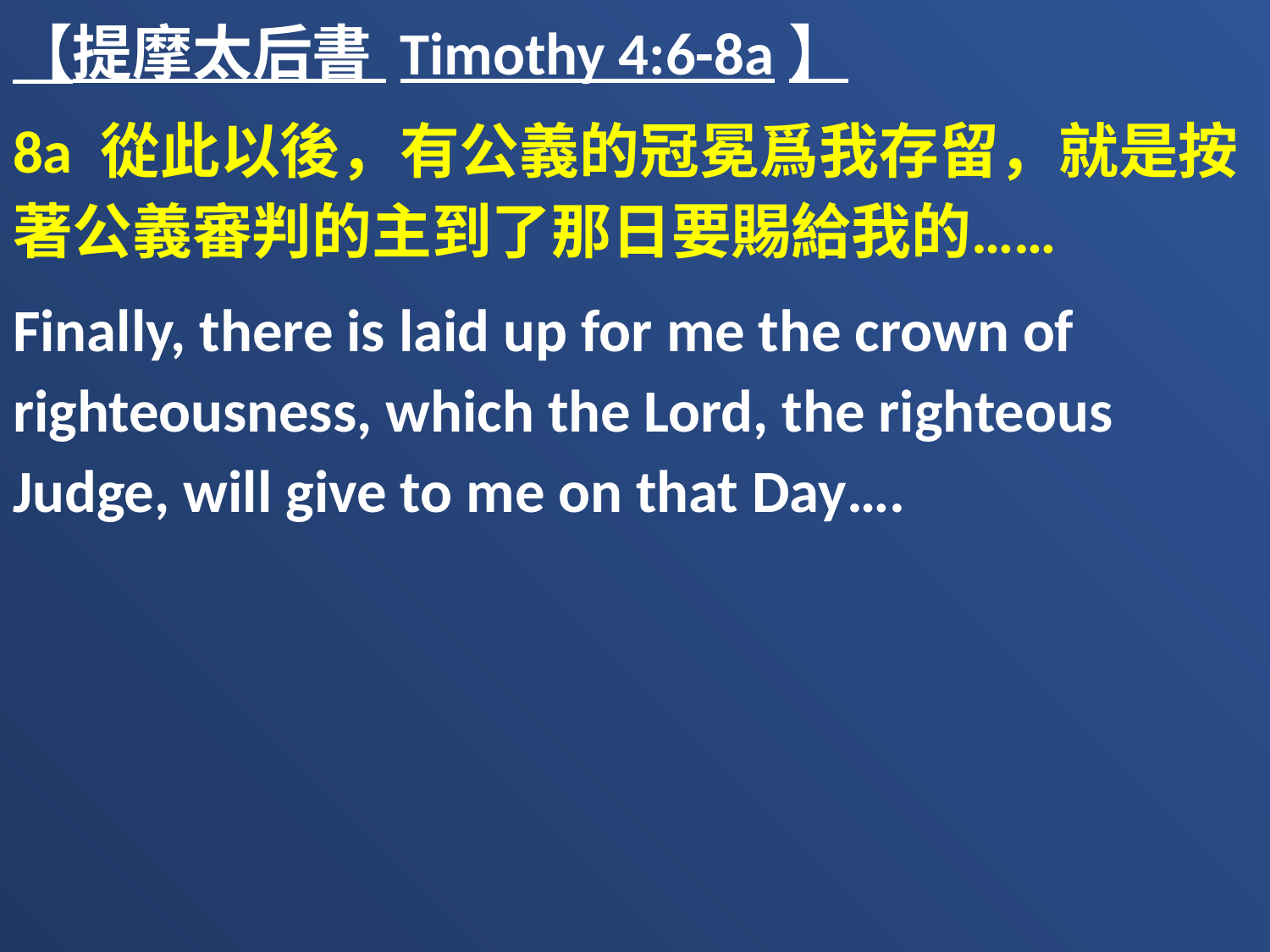

【提摩太后書 Timothy 4:6-8a】
8a 從此以後，有公義的冠冕爲我存留，就是按著公義審判的主到了那日要賜給我的……
Finally, there is laid up for me the crown of righteousness, which the Lord, the righteous Judge, will give to me on that Day….